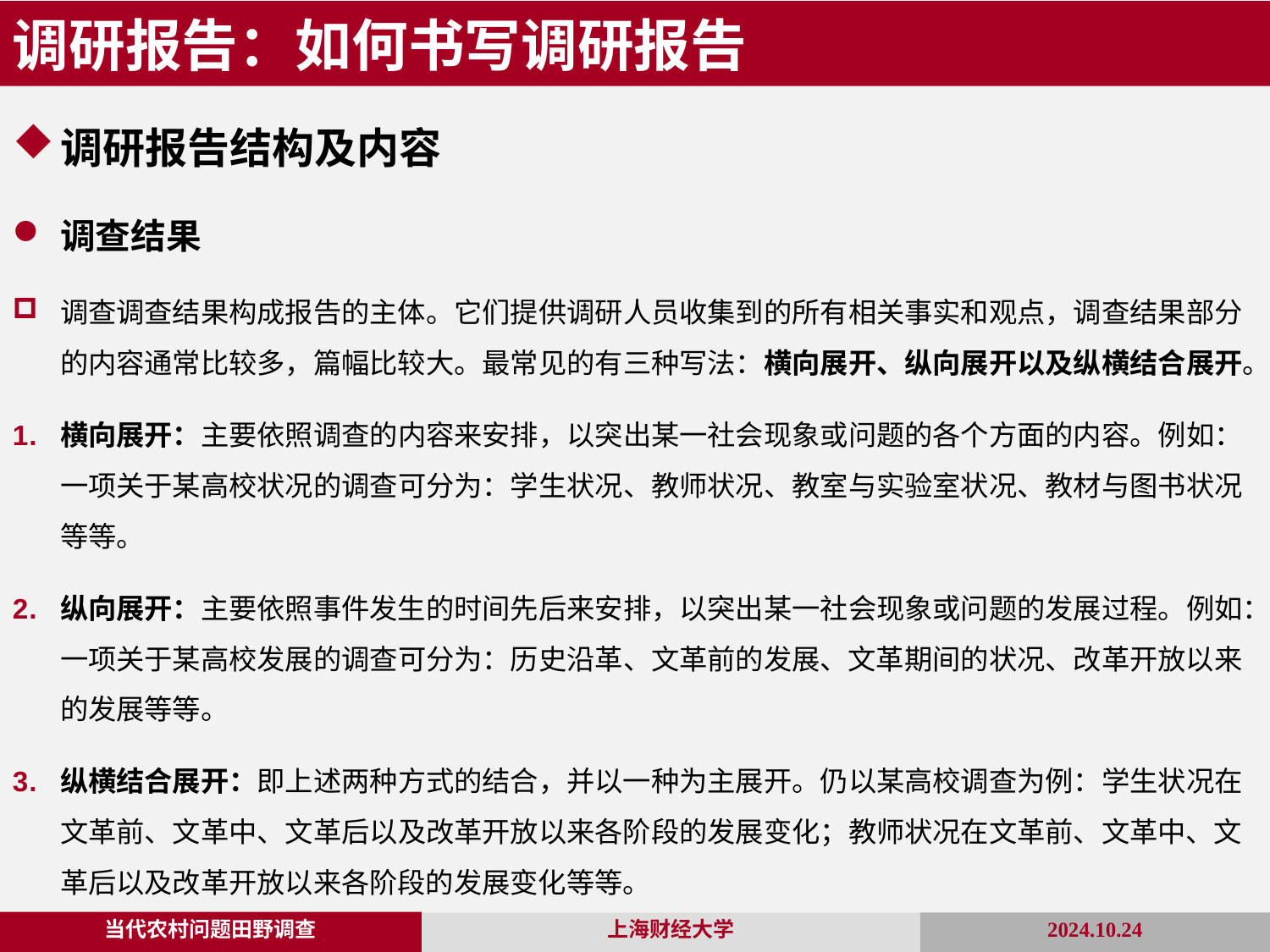

调研报告：如何书写调研报告
调研报告结构及内容
调查结果
调查调查结果构成报告的主体。它们提供调研人员收集到的所有相关事实和观点，调查结果部分的内容通常比较多，篇幅比较大。最常见的有三种写法：横向展开、纵向展开以及纵横结合展开。
横向展开：主要依照调查的内容来安排，以突出某一社会现象或问题的各个方面的内容。例如：一项关于某高校状况的调查可分为：学生状况、教师状况、教室与实验室状况、教材与图书状况等等。
纵向展开：主要依照事件发生的时间先后来安排，以突出某一社会现象或问题的发展过程。例如：一项关于某高校发展的调查可分为：历史沿革、文革前的发展、文革期间的状况、改革开放以来的发展等等。
纵横结合展开：即上述两种方式的结合，并以一种为主展开。仍以某高校调查为例：学生状况在文革前、文革中、文革后以及改革开放以来各阶段的发展变化；教师状况在文革前、文革中、文革后以及改革开放以来各阶段的发展变化等等。
当代农村问题田野调查
2024.10.24
上海财经大学